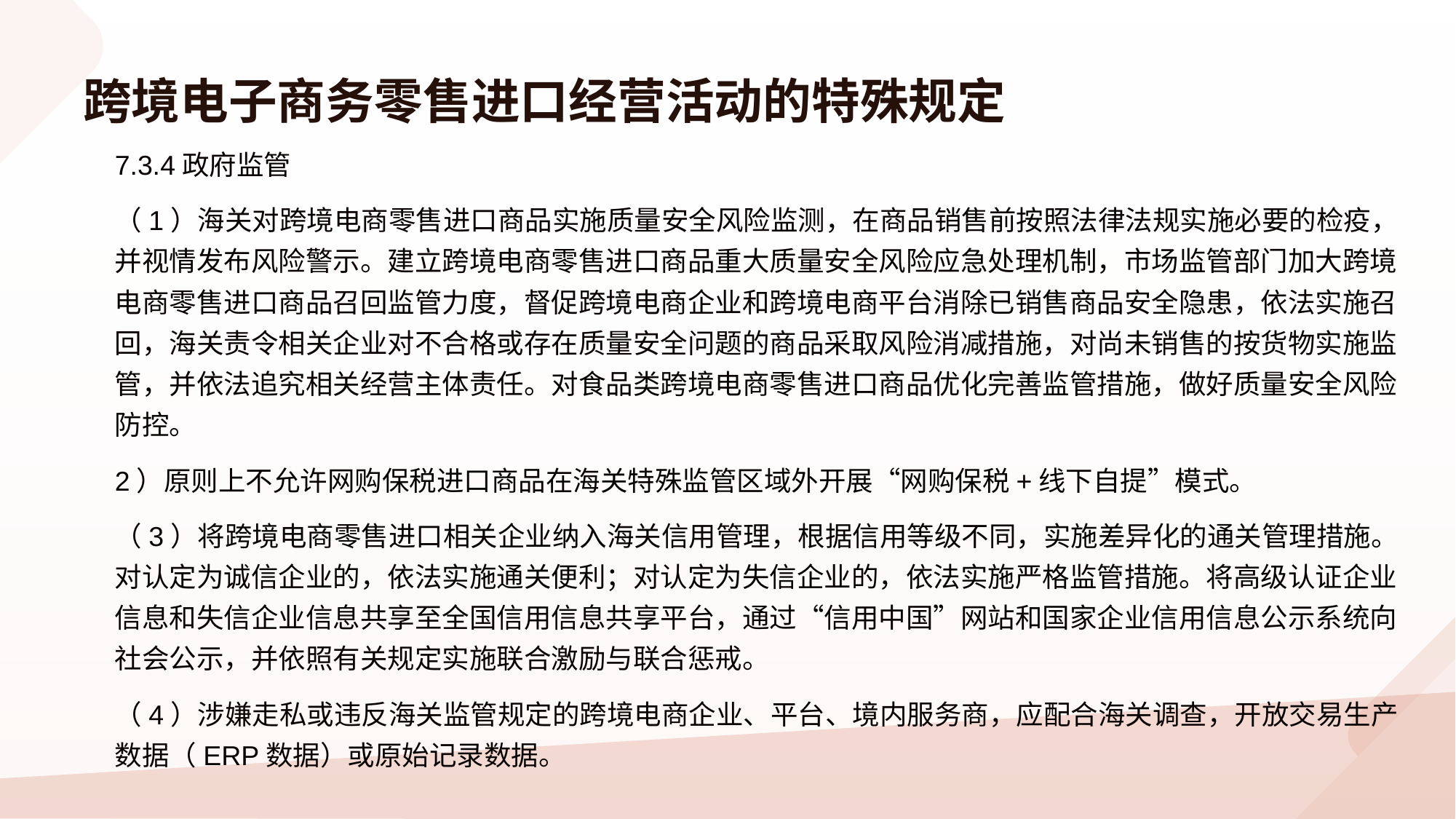

# 跨境电子商务零售进口经营活动的特殊规定
7.3.4政府监管
（1）海关对跨境电商零售进口商品实施质量安全风险监测，在商品销售前按照法律法规实施必要的检疫，并视情发布风险警示。建立跨境电商零售进口商品重大质量安全风险应急处理机制，市场监管部门加大跨境电商零售进口商品召回监管力度，督促跨境电商企业和跨境电商平台消除已销售商品安全隐患，依法实施召回，海关责令相关企业对不合格或存在质量安全问题的商品采取风险消减措施，对尚未销售的按货物实施监管，并依法追究相关经营主体责任。对食品类跨境电商零售进口商品优化完善监管措施，做好质量安全风险防控。
2）原则上不允许网购保税进口商品在海关特殊监管区域外开展“网购保税+线下自提”模式。
（3）将跨境电商零售进口相关企业纳入海关信用管理，根据信用等级不同，实施差异化的通关管理措施。对认定为诚信企业的，依法实施通关便利；对认定为失信企业的，依法实施严格监管措施。将高级认证企业信息和失信企业信息共享至全国信用信息共享平台，通过“信用中国”网站和国家企业信用信息公示系统向社会公示，并依照有关规定实施联合激励与联合惩戒。
（4）涉嫌走私或违反海关监管规定的跨境电商企业、平台、境内服务商，应配合海关调查，开放交易生产数据（ERP数据）或原始记录数据。